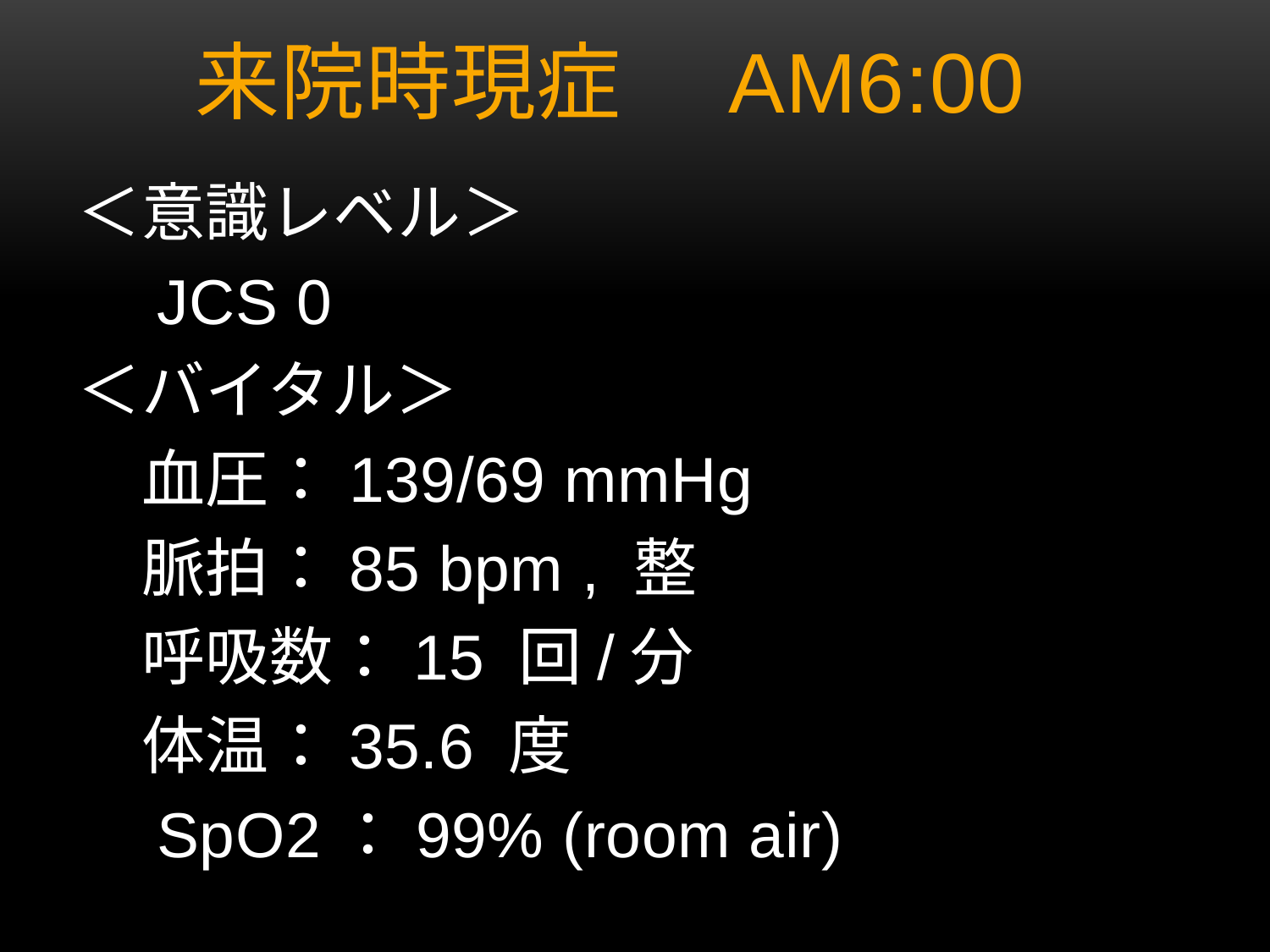

# 来院時現症　AM6:00
＜意識レベル＞
　JCS 0
＜バイタル＞
　血圧：139/69 mmHg
　脈拍：85 bpm , 整
　呼吸数：15 回/分
　体温：35.6 度
　SpO2：99% (room air)